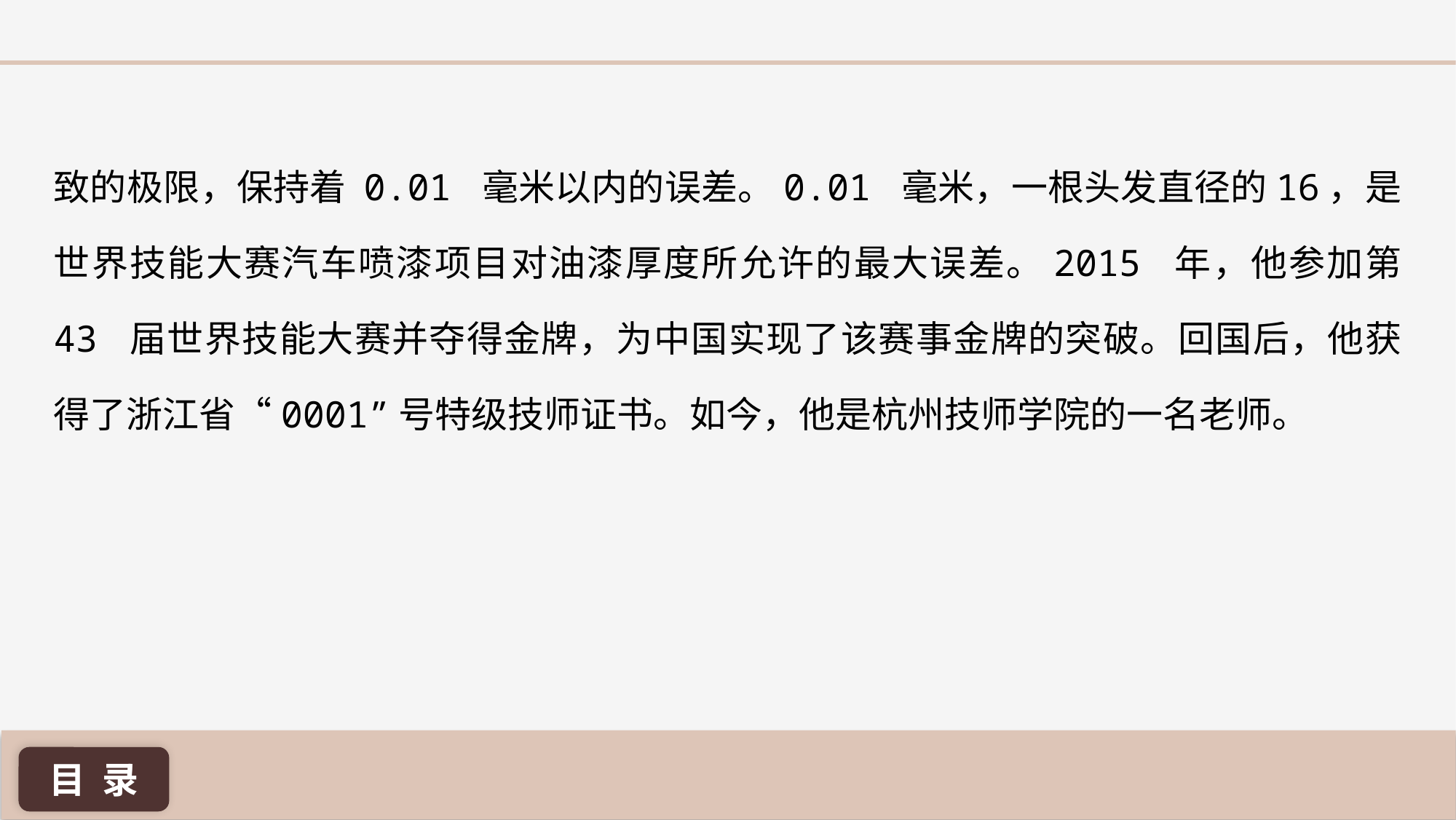

致的极限，保持着 0.01 毫米以内的误差。0.01 毫米，一根头发直径的16，是世界技能大赛汽车喷漆项目对油漆厚度所允许的最大误差。2015 年，他参加第 43 届世界技能大赛并夺得金牌，为中国实现了该赛事金牌的突破。回国后，他获得了浙江省“0001”号特级技师证书。如今，他是杭州技师学院的一名老师。